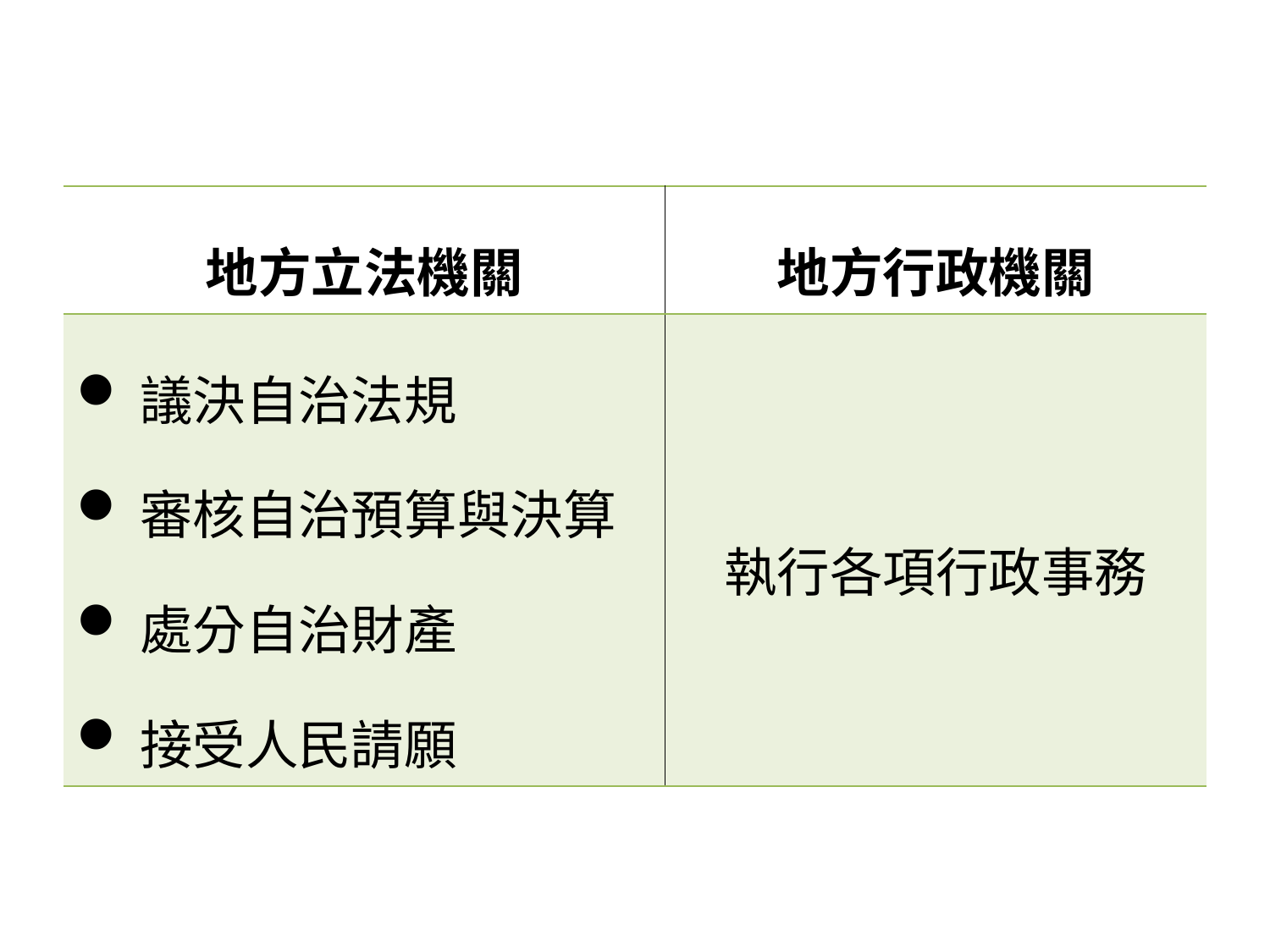

| 地方立法機關 | 地方行政機關 |
| --- | --- |
| 議決自治法規 審核自治預算與決算 處分自治財產 接受人民請願 | 執行各項行政事務 |